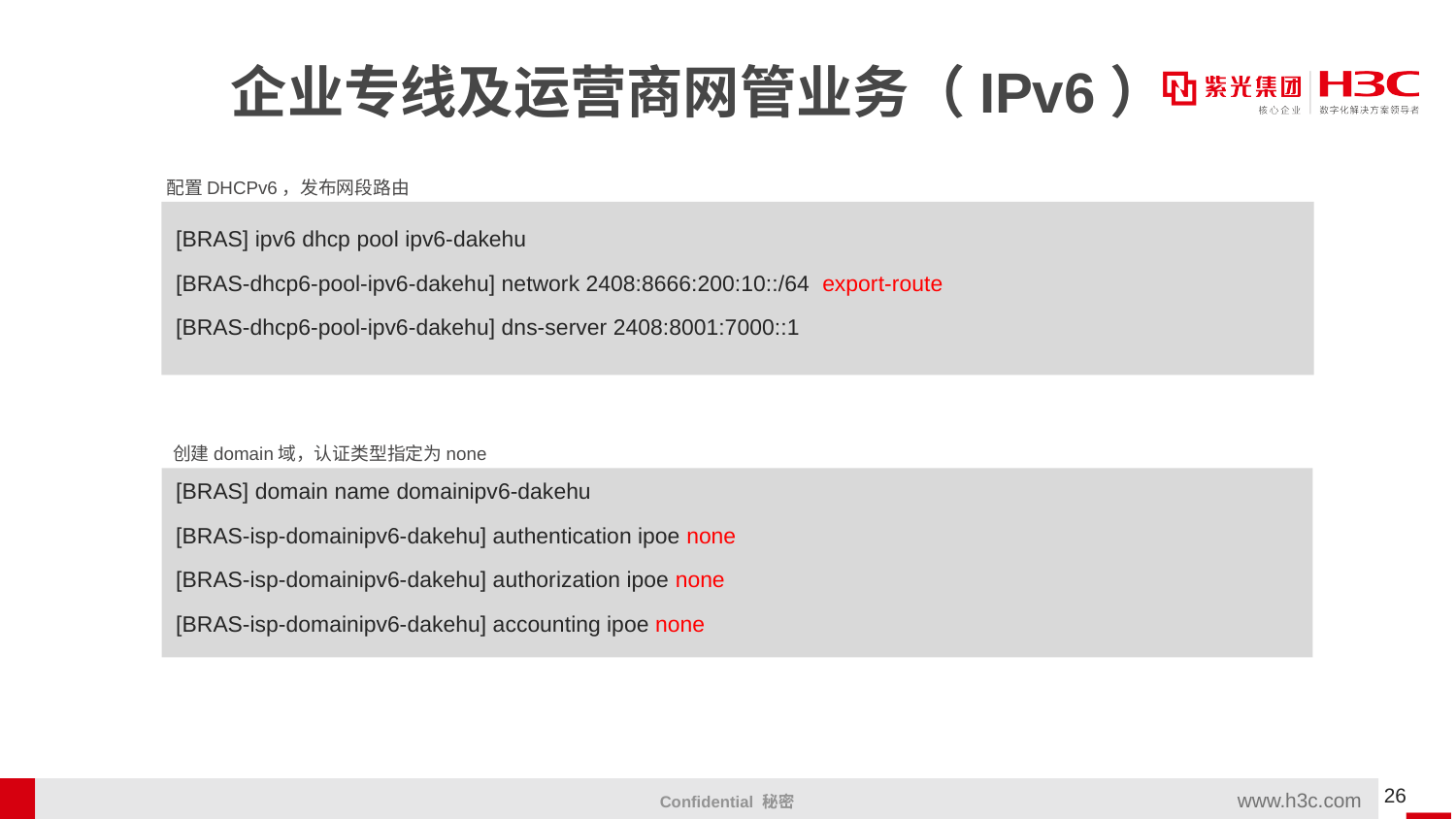

# 企业专线及运营商网管业务（IPv6）
配置DHCPv6，发布网段路由
[BRAS] ipv6 dhcp pool ipv6-dakehu
[BRAS-dhcp6-pool-ipv6-dakehu] network 2408:8666:200:10::/64  export-route
[BRAS-dhcp6-pool-ipv6-dakehu] dns-server 2408:8001:7000::1
创建domain域，认证类型指定为none
[BRAS] domain name domainipv6-dakehu
[BRAS-isp-domainipv6-dakehu] authentication ipoe none
[BRAS-isp-domainipv6-dakehu] authorization ipoe none
[BRAS-isp-domainipv6-dakehu] accounting ipoe none